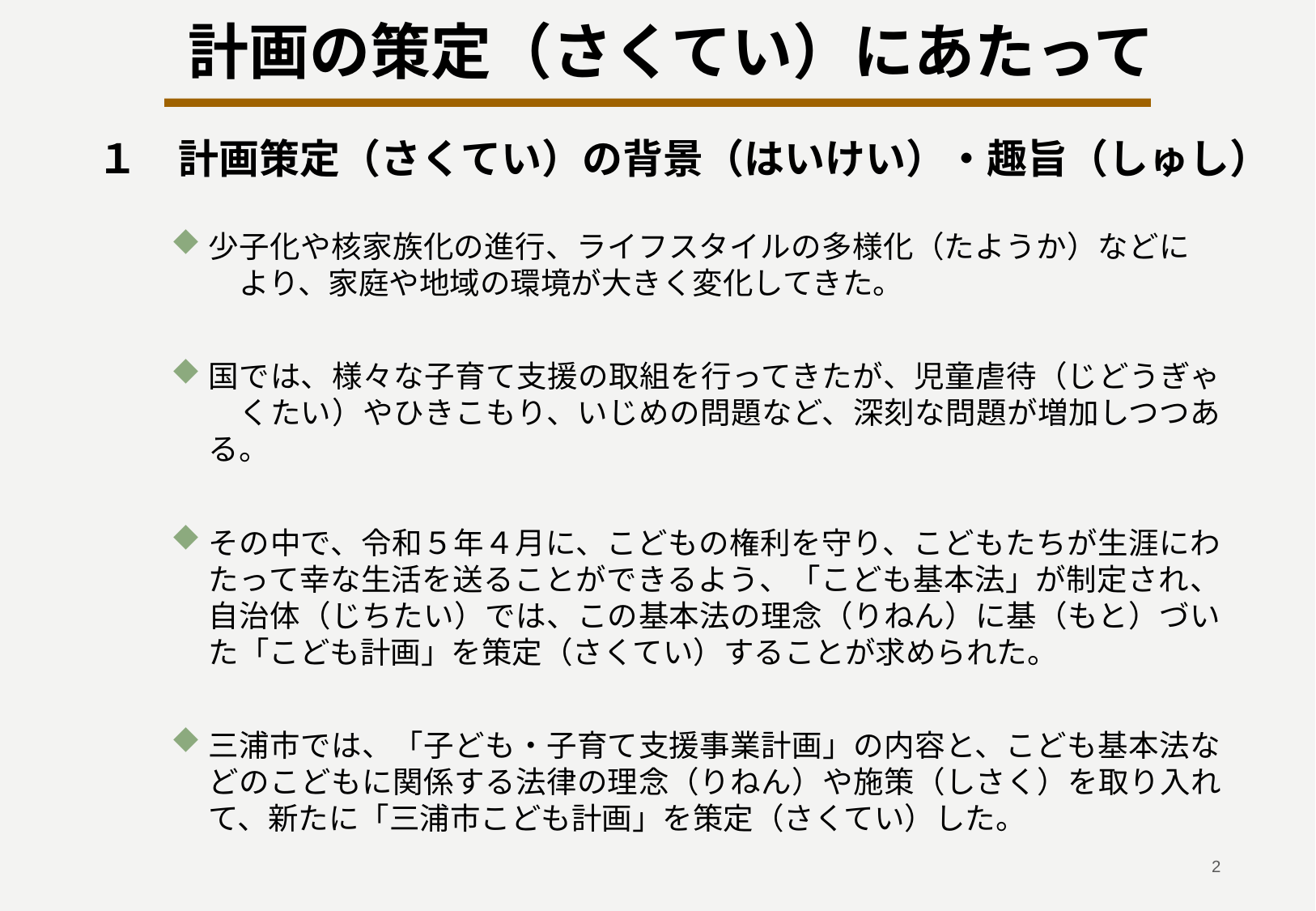

計画の策定（さくてい）にあたって

１　計画策定（さくてい）の背景（はいけい）・趣旨（しゅし）
少子化や核家族化の進行、ライフスタイルの多様化（たようか）などに　　より、家庭や地域の環境が大きく変化してきた。

国では、様々な子育て支援の取組を行ってきたが、児童虐待（じどうぎゃ　くたい）やひきこもり、いじめの問題など、深刻な問題が増加しつつある。

その中で、令和５年４月に、こどもの権利を守り、こどもたちが生涯にわたって幸な生活を送ることができるよう、「こども基本法」が制定され、自治体（じちたい）では、この基本法の理念（りねん）に基（もと）づいた「こども計画」を策定（さくてい）することが求められた。

三浦市では、「子ども・子育て支援事業計画」の内容と、こども基本法などのこどもに関係する法律の理念（りねん）や施策（しさく）を取り入れて、新たに「三浦市こども計画」を策定（さくてい）した。

2